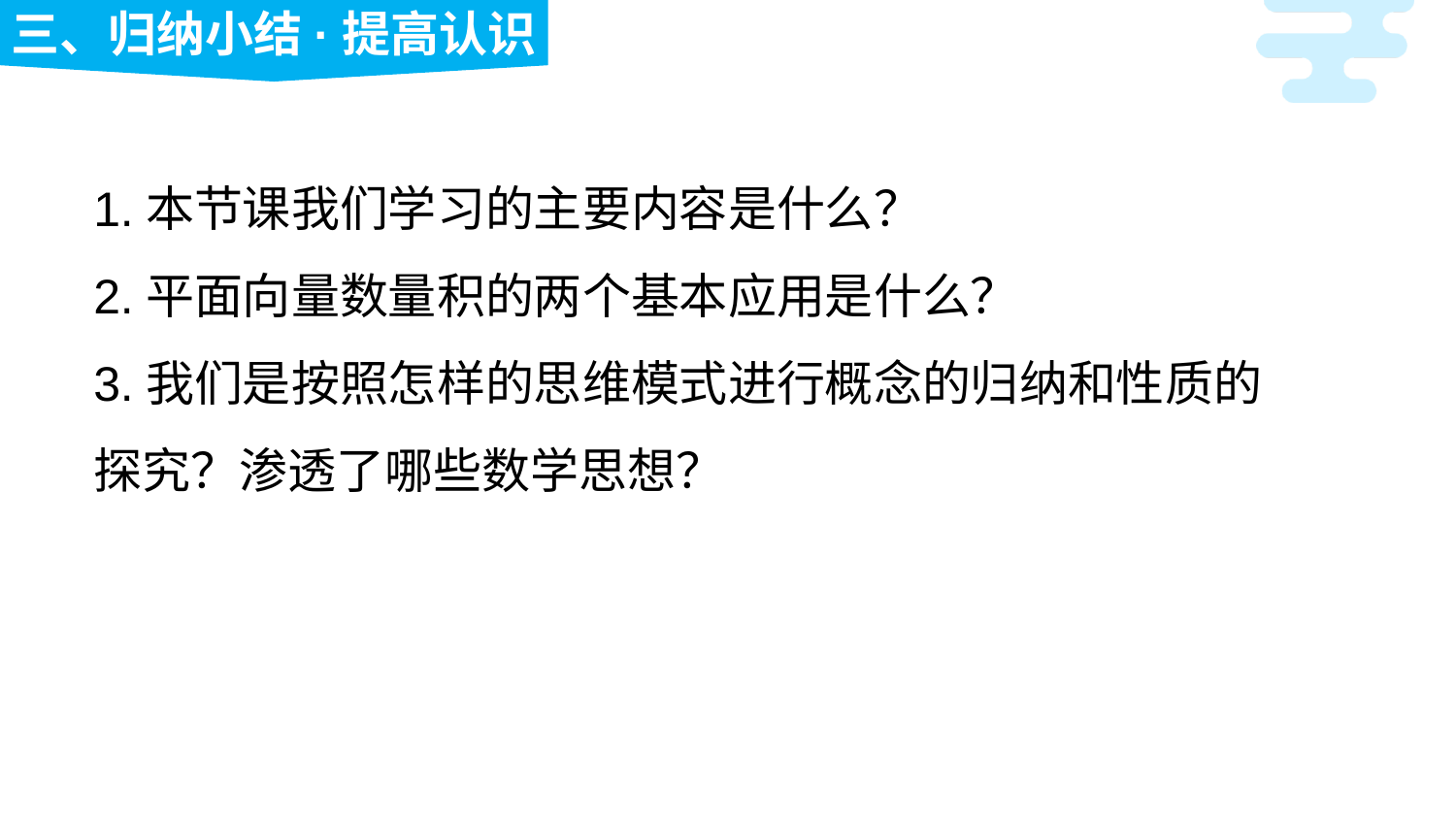

三、归纳小结·提高认识
1.本节课我们学习的主要内容是什么？
2.平面向量数量积的两个基本应用是什么？
3.我们是按照怎样的思维模式进行概念的归纳和性质的探究？渗透了哪些数学思想？